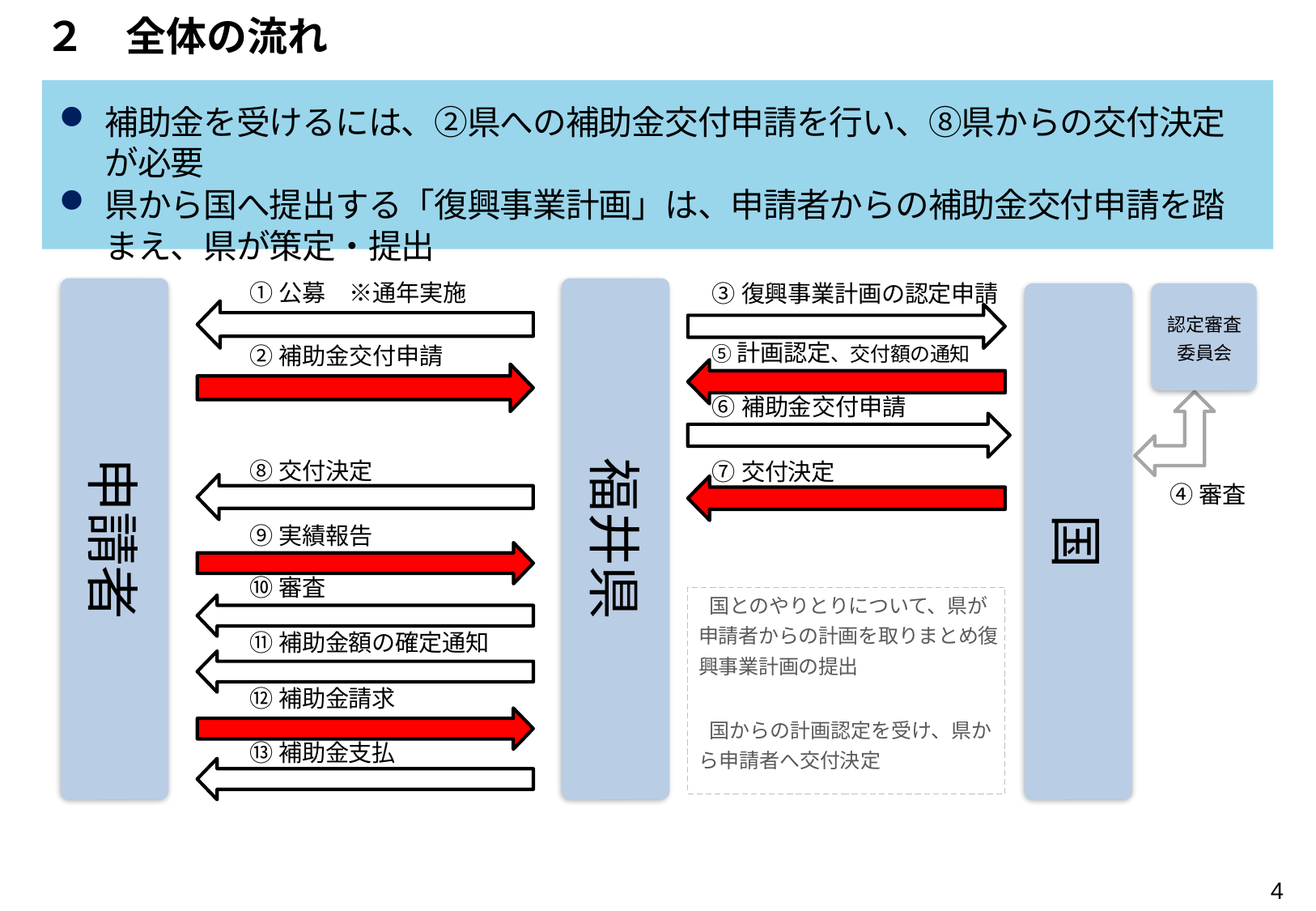

２　全体の流れ

補助金を受けるには、②県への補助金交付申請を行い、⑧県からの交付決定が必要
県から国へ提出する「復興事業計画」は、申請者からの補助金交付申請を踏まえ、県が策定・提出
①公募　※通年実施
③復興事業計画の認定申請
申請者
福井県
国

認定審査委員会
⑤計画認定、交付額の通知
②補助金交付申請

⑥補助金交付申請

⑧交付決定
⑦交付決定

④審査
⑨実績報告

⑩審査
　国とのやりとりについて、県が申請者からの計画を取りまとめ復興事業計画の提出

　国からの計画認定を受け、県から申請者へ交付決定

⑪補助金額の確定通知

⑫補助金請求

⑬補助金支払

4